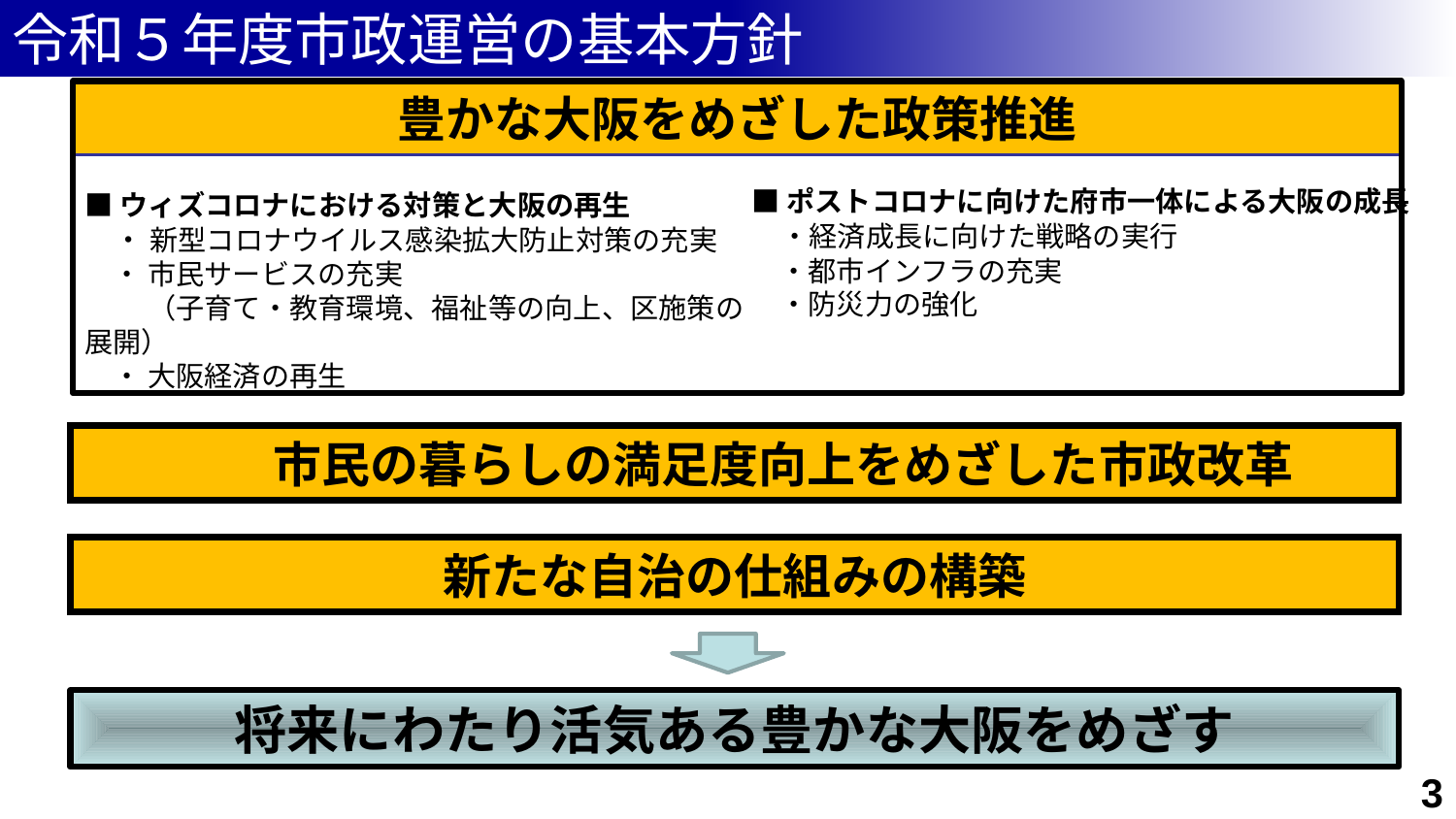

令和５年度市政運営の基本方針
豊かな大阪をめざした政策推進

■ポストコロナに向けた府市一体による大阪の成長
　・経済成長に向けた戦略の実行
　・都市インフラの充実
　・防災力の強化

■ウィズコロナにおける対策と大阪の再生
　・ 新型コロナウイルス感染拡大防止対策の充実
　・ 市民サービスの充実
　　 （子育て・教育環境、福祉等の向上、区施策の展開）
　・ 大阪経済の再生
　　　市民の暮らしの満足度向上をめざした市政改革
新たな自治の仕組みの構築

将来にわたり活気ある豊かな大阪をめざす
3